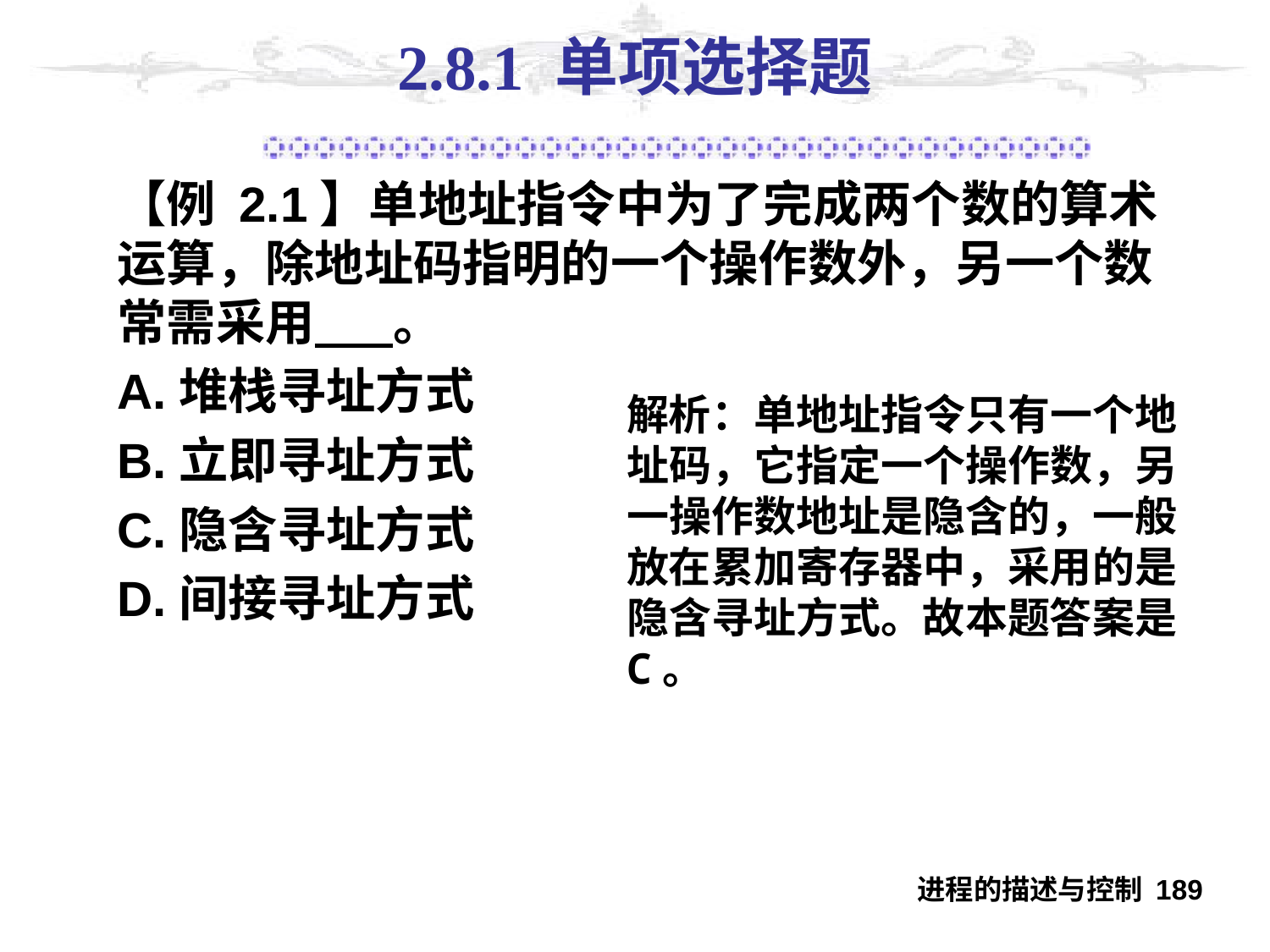

# 2.8.1 单项选择题
【例 2.1】单地址指令中为了完成两个数的算术运算，除地址码指明的一个操作数外，另一个数常需采用       。
A.堆栈寻址方式
B.立即寻址方式
C.隐含寻址方式
D.间接寻址方式
解析：单地址指令只有一个地址码，它指定一个操作数，另一操作数地址是隐含的，一般放在累加寄存器中，采用的是隐含寻址方式。故本题答案是 C。